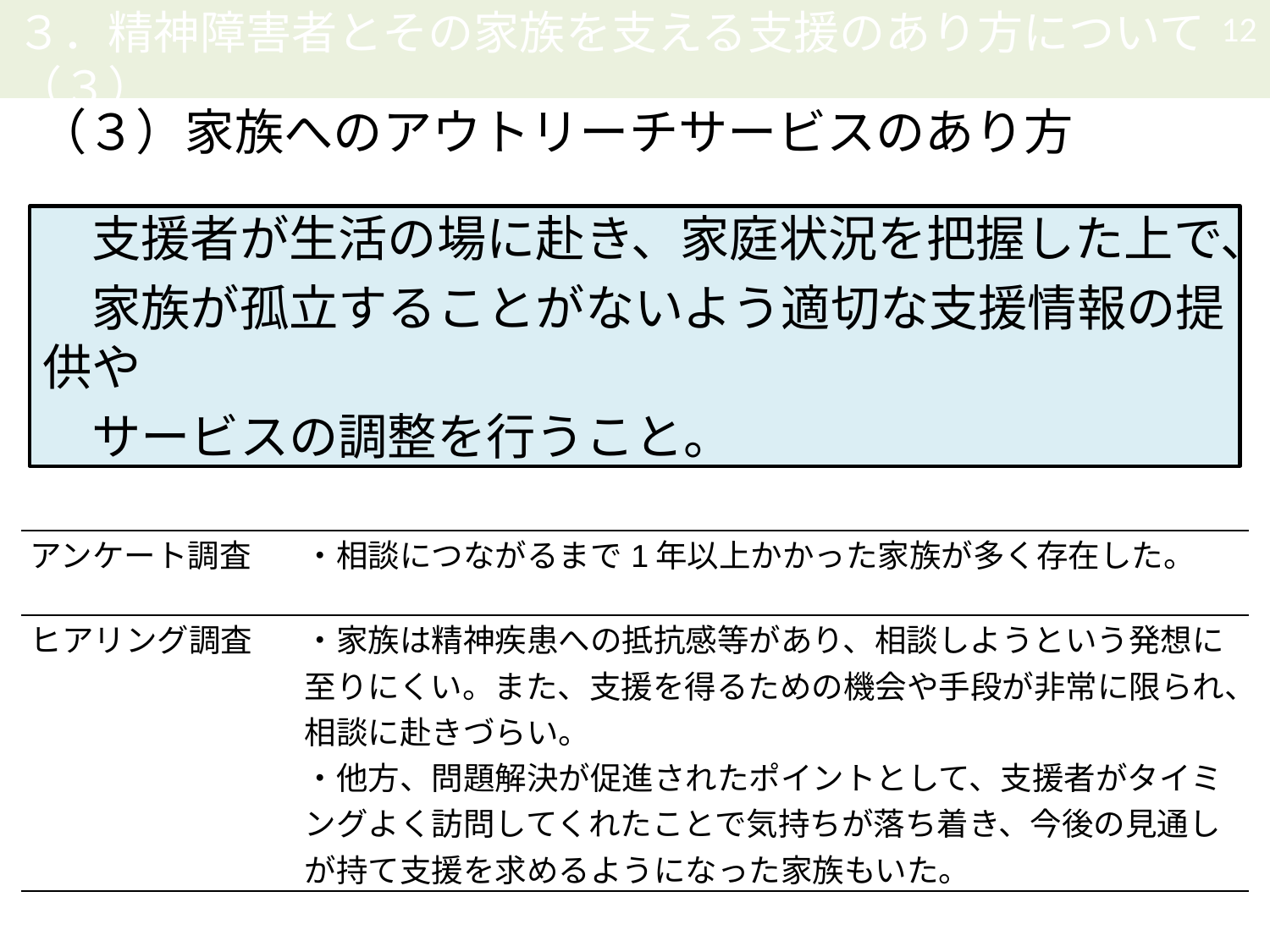

12
３．精神障害者とその家族を支える支援のあり方について（３）
（３）家族へのアウトリーチサービスのあり方

　支援者が生活の場に赴き、家庭状況を把握した上で、
　家族が孤立することがないよう適切な支援情報の提供や
　サービスの調整を行うこと。
| アンケート調査 | ・相談につながるまで1年以上かかった家族が多く存在した。 |
| --- | --- |
| ヒアリング調査 | ・家族は精神疾患への抵抗感等があり、相談しようという発想に至りにくい。また、支援を得るための機会や手段が非常に限られ、相談に赴きづらい。 ・他方、問題解決が促進されたポイントとして、支援者がタイミングよく訪問してくれたことで気持ちが落ち着き、今後の見通しが持て支援を求めるようになった家族もいた。 |